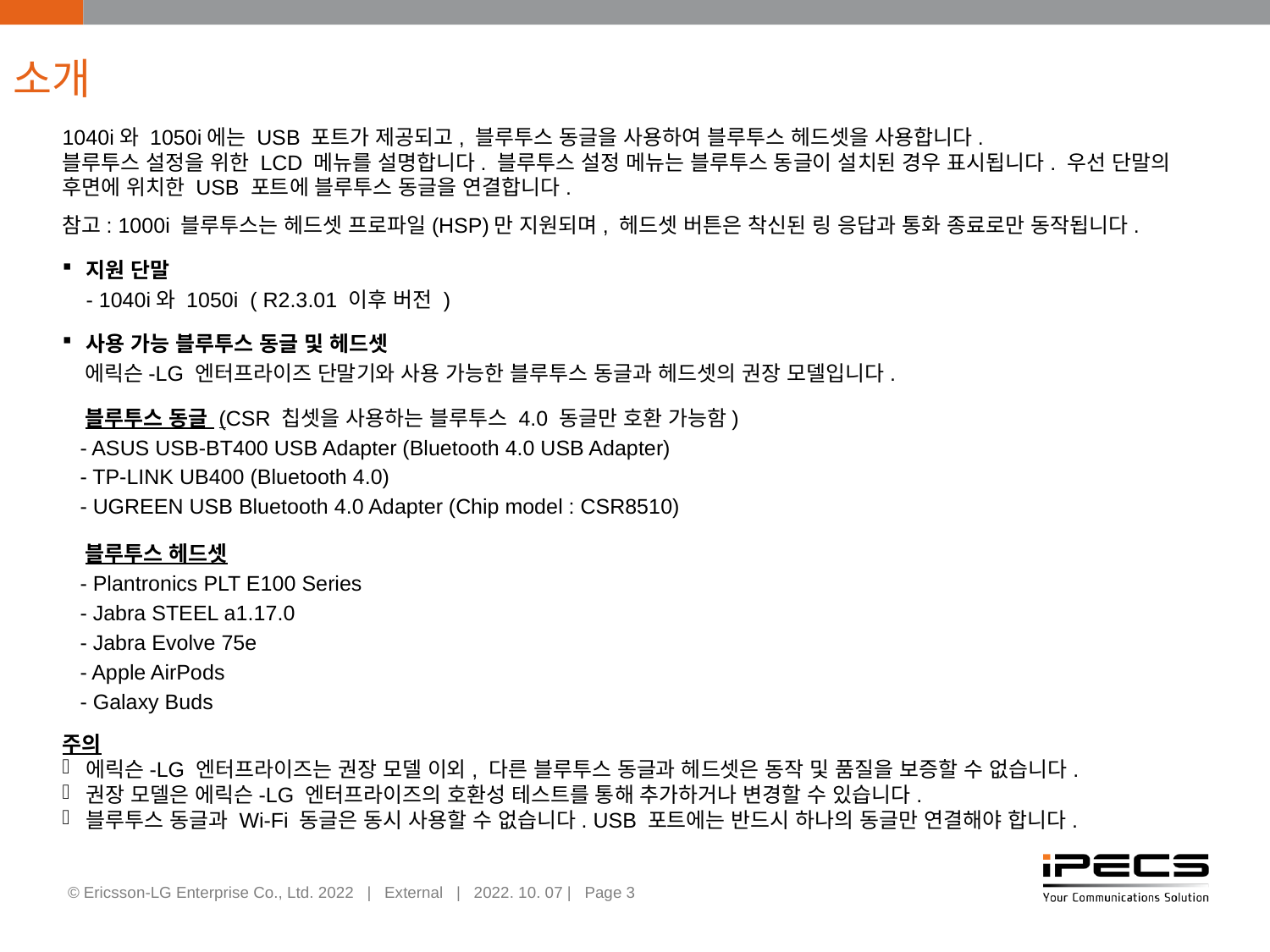

# 소개
1040i와 1050i에는 USB 포트가 제공되고, 블루투스 동글을 사용하여 블루투스 헤드셋을 사용합니다.
블루투스 설정을 위한 LCD 메뉴를 설명합니다. 블루투스 설정 메뉴는 블루투스 동글이 설치된 경우 표시됩니다. 우선 단말의 후면에 위치한 USB 포트에 블루투스 동글을 연결합니다.

참고: 1000i 블루투스는 헤드셋 프로파일(HSP)만 지원되며, 헤드셋 버튼은 착신된 링 응답과 통화 종료로만 동작됩니다.

지원 단말
    - 1040i와 1050i  ( R2.3.01 이후 버전 )

사용 가능 블루투스 동글 및 헤드셋
   에릭슨-LG 엔터프라이즈 단말기와 사용 가능한 블루투스 동글과 헤드셋의 권장 모델입니다.

   블루투스 동글 (CSR 칩셋을 사용하는 블루투스 4.0 동글만 호환 가능함)
   - ASUS USB-BT400 USB Adapter (Bluetooth 4.0 USB Adapter)
   - TP-LINK UB400 (Bluetooth 4.0)
   - UGREEN USB Bluetooth 4.0 Adapter (Chip model : CSR8510)

   블루투스 헤드셋
   - Plantronics PLT E100 Series
   - Jabra STEEL a1.17.0
   - Jabra Evolve 75e
   - Apple AirPods
   - Galaxy Buds

주의
에릭슨-LG 엔터프라이즈는 권장 모델 이외, 다른 블루투스 동글과 헤드셋은 동작 및 품질을 보증할 수 없습니다.
권장 모델은 에릭슨-LG 엔터프라이즈의 호환성 테스트를 통해 추가하거나 변경할 수 있습니다.
블루투스 동글과 Wi-Fi 동글은 동시 사용할 수 없습니다. USB 포트에는 반드시 하나의 동글만 연결해야 합니다.